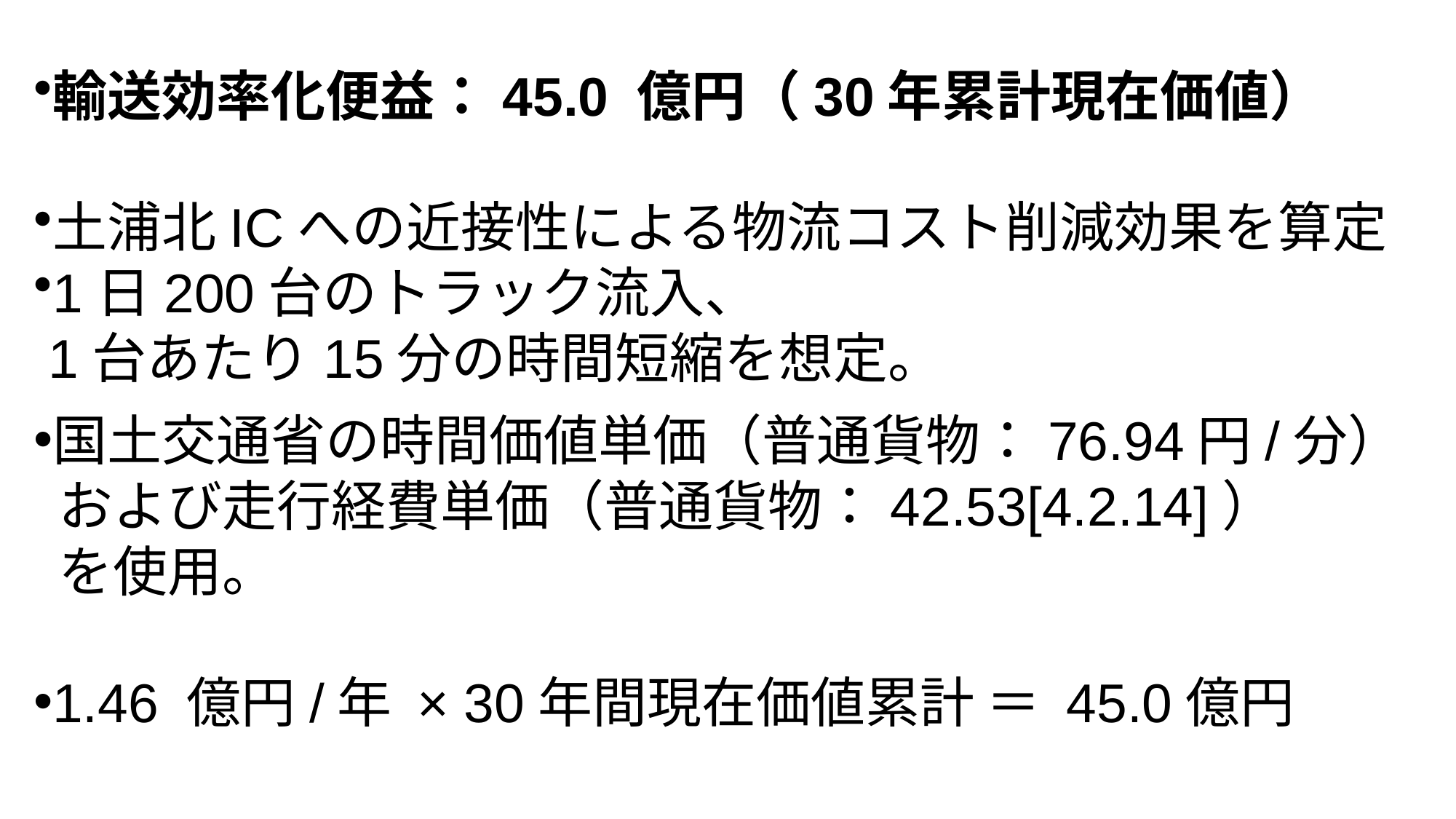

輸送効率化便益：45.0 億円（30年累計現在価値）

土浦北ICへの近接性による物流コスト削減効果を算定
1日200台のトラック流入、
 1台あたり15分の時間短縮を想定。

国土交通省の時間価値単価（普通貨物：76.94円/分）
 および走行経費単価（普通貨物：42.53[4.2.14]）
 を使用。

1.46 億円/年 × 30年間現在価値累計 ＝ 45.0億円